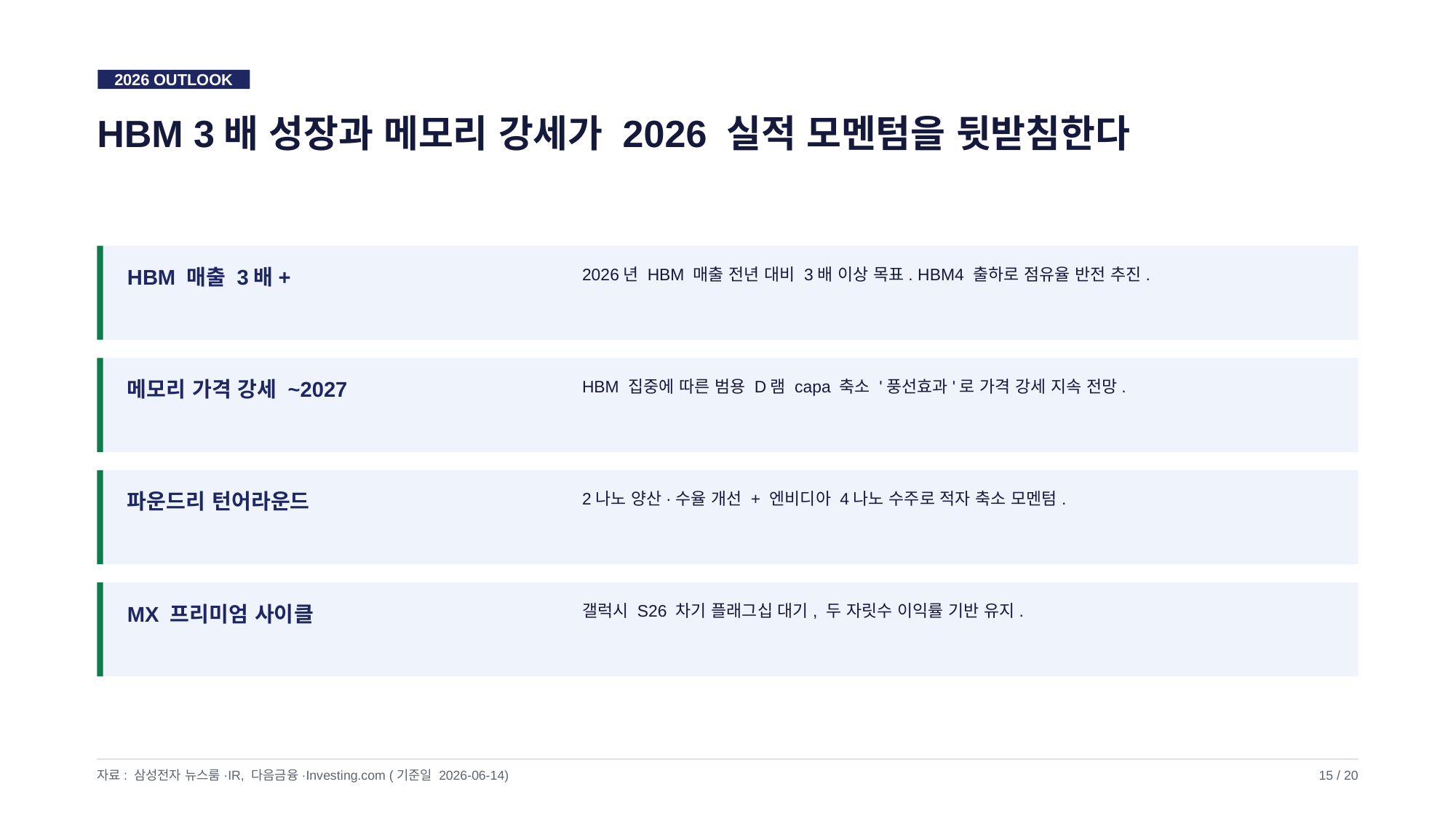

2026 OUTLOOK
HBM 3배 성장과 메모리 강세가 2026 실적 모멘텀을 뒷받침한다

HBM 매출 3배+
2026년 HBM 매출 전년 대비 3배 이상 목표. HBM4 출하로 점유율 반전 추진.

메모리 가격 강세 ~2027
HBM 집중에 따른 범용 D램 capa 축소 '풍선효과'로 가격 강세 지속 전망.

파운드리 턴어라운드
2나노 양산·수율 개선 + 엔비디아 4나노 수주로 적자 축소 모멘텀.

MX 프리미엄 사이클
갤럭시 S26 차기 플래그십 대기, 두 자릿수 이익률 기반 유지.

자료: 삼성전자 뉴스룸·IR, 다음금융·Investing.com (기준일 2026-06-14)
15 / 20